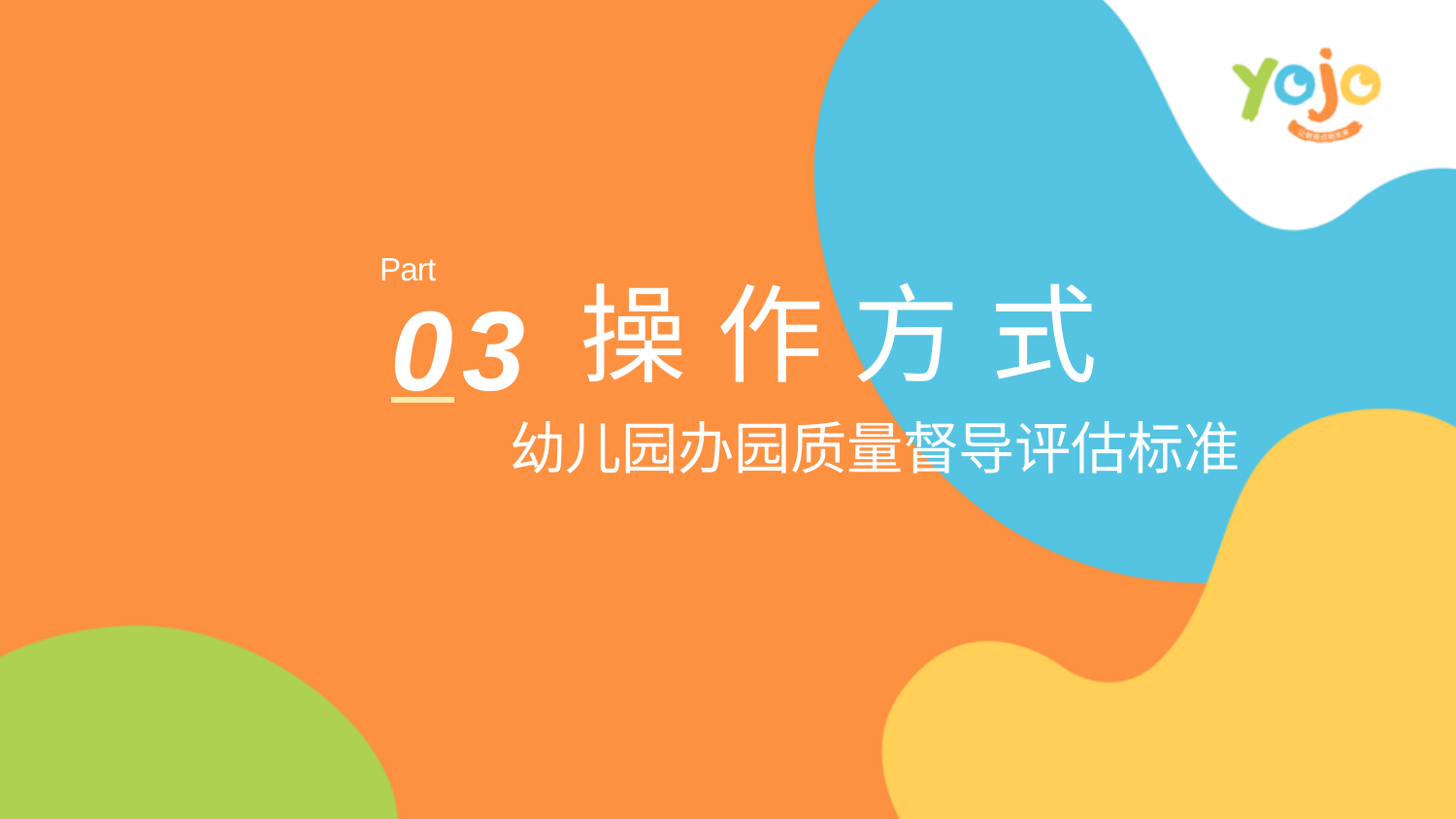

Part
03

操 作 方 式

幼儿园办园质量督导评估标准